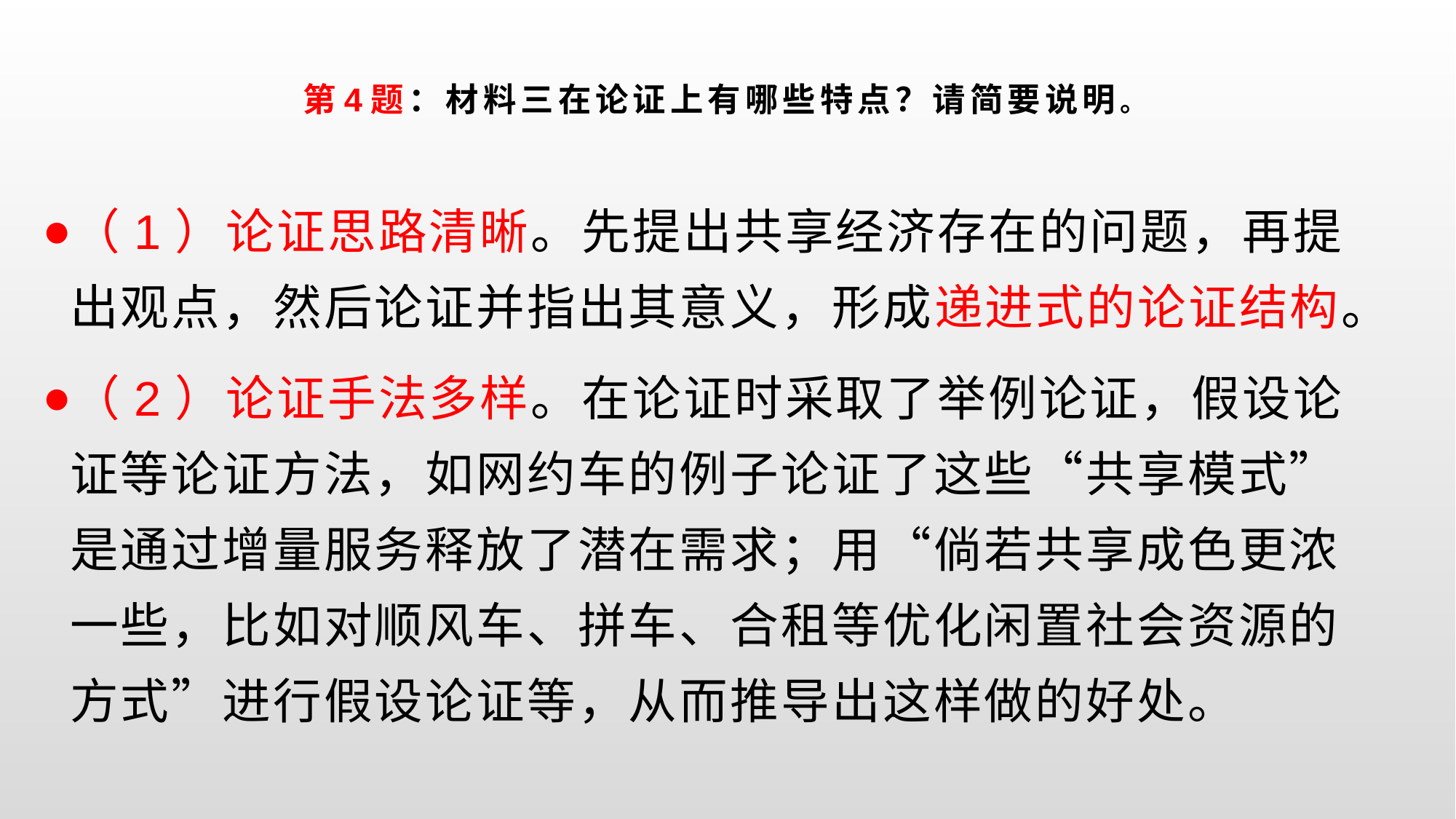

# 第4题：材料三在论证上有哪些特点？请简要说明。
（1）论证思路清晰。先提出共享经济存在的问题，再提出观点，然后论证并指出其意义，形成递进式的论证结构。
（2）论证手法多样。在论证时采取了举例论证，假设论证等论证方法，如网约车的例子论证了这些“共享模式”是通过增量服务释放了潜在需求；用“倘若共享成色更浓一些，比如对顺风车、拼车、合租等优化闲置社会资源的方式”进行假设论证等，从而推导出这样做的好处。